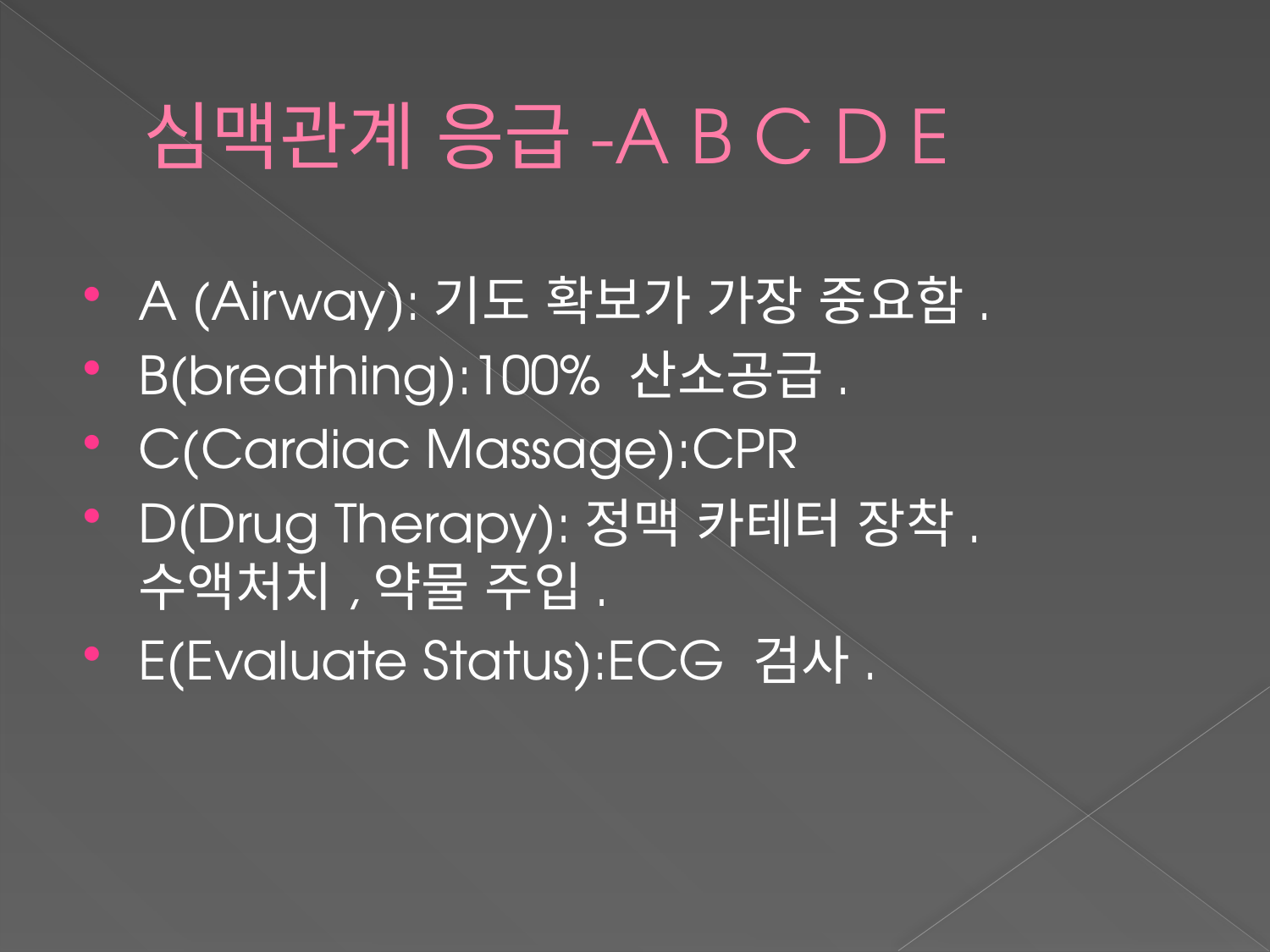

# 심맥관계 응급-A B C D E
A (Airway):기도 확보가 가장 중요함.
B(breathing):100% 산소공급.
C(Cardiac Massage):CPR
D(Drug Therapy):정맥 카테터 장착. 수액처치,약물 주입.
E(Evaluate Status):ECG 검사.